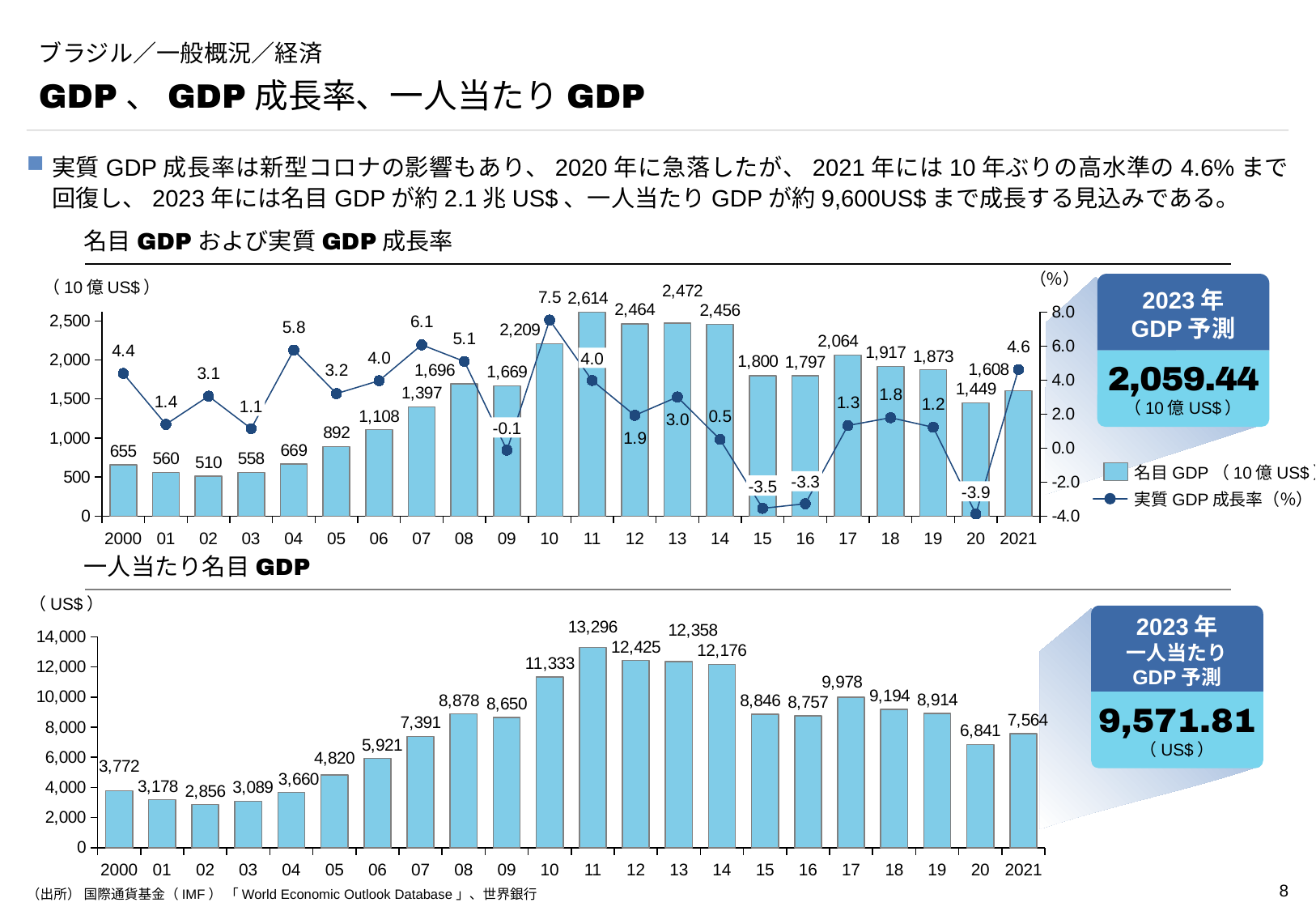

# ブラジル／一般概況／経済
GDP、GDP成長率、一人当たりGDP
実質GDP成長率は新型コロナの影響もあり、2020年に急落したが、2021年には10年ぶりの高水準の4.6%まで回復し、2023年には名目GDPが約2.1兆US$、一人当たりGDPが約9,600US$まで成長する見込みである。
名目GDPおよび実質GDP成長率
（％）
2023年
GDP予測
（10億US$）

### Chart

| Category |  |  |
|---|---|---|
4.0
2,059.44
（10億US$）
1.1
-0.1
名目GDP（10億US$）

-3.3
-3.5
-3.9
実質GDP成長率（％）

2000
01
02
03
04
05
06
07
08
09
10
11
12
13
14
15
16
17
18
19
20
2021
一人当たり名目GDP
（US$）
2023年
一人当たり
GDP予測

### Chart

| Category |  |
|---|---|
9,571.81
（US$）
2000
01
02
03
04
05
06
07
08
09
10
11
12
13
14
15
16
17
18
19
20
2021
（出所） 国際通貨基金（IMF） 「World Economic Outlook Database」、世界銀行